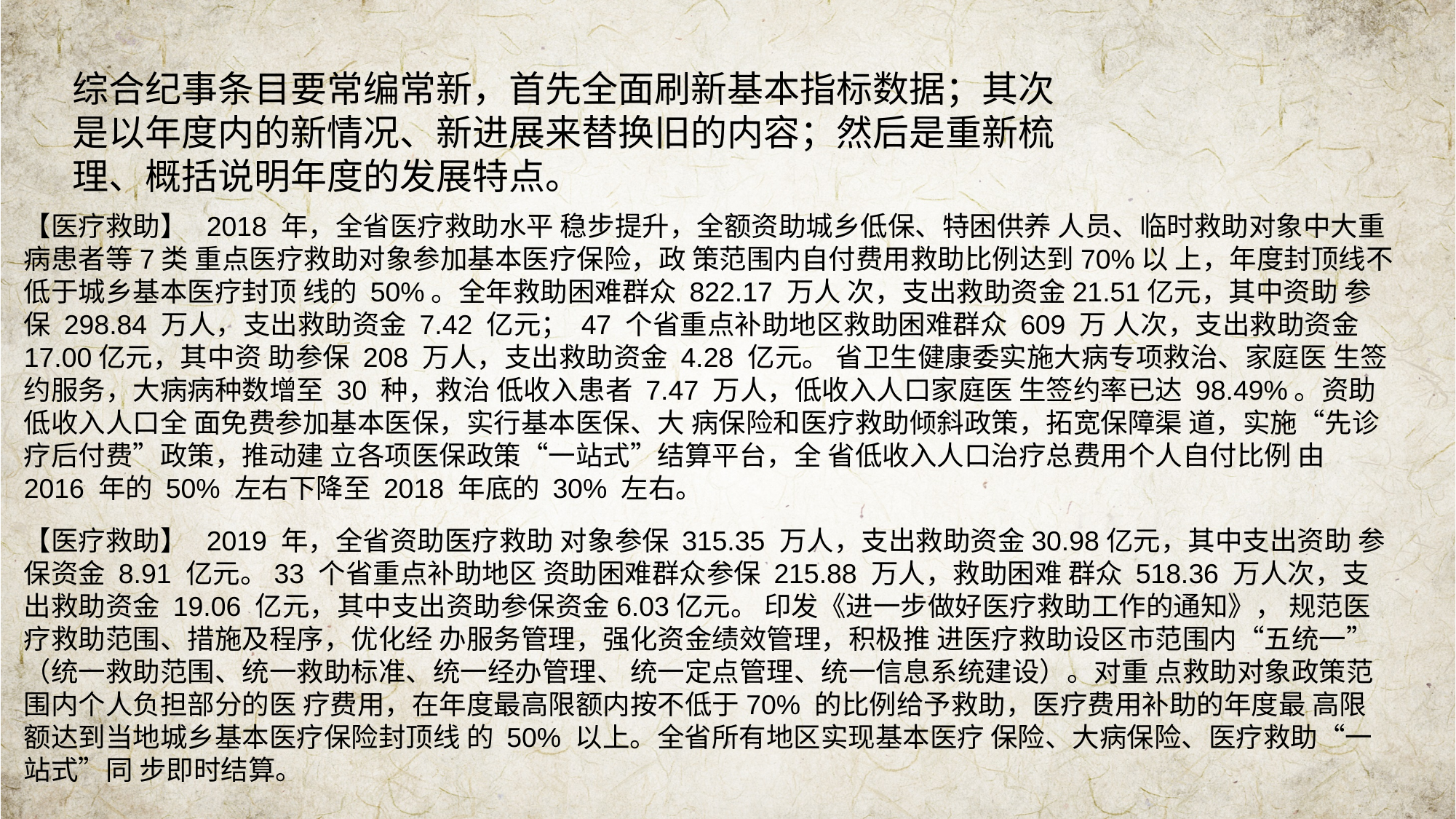

综合纪事条目要常编常新，首先全面刷新基本指标数据；其次是以年度内的新情况、新进展来替换旧的内容；然后是重新梳理、概括说明年度的发展特点。
【医疗救助】  2018 年，全省医疗救助水平 稳步提升，全额资助城乡低保、特困供养 人员、临时救助对象中大重病患者等7类 重点医疗救助对象参加基本医疗保险，政 策范围内自付费用救助比例达到70%以 上，年度封顶线不低于城乡基本医疗封顶 线的 50%。全年救助困难群众 822.17 万人 次，支出救助资金21.51亿元，其中资助 参保 298.84 万人，支出救助资金 7.42 亿元； 47 个省重点补助地区救助困难群众 609 万 人次，支出救助资金17.00亿元，其中资 助参保 208 万人，支出救助资金 4.28 亿元。 省卫生健康委实施大病专项救治、家庭医 生签约服务，大病病种数增至 30 种，救治 低收入患者 7.47 万人，低收入人口家庭医 生签约率已达 98.49%。资助低收入人口全 面免费参加基本医保，实行基本医保、大 病保险和医疗救助倾斜政策，拓宽保障渠 道，实施“先诊疗后付费”政策，推动建 立各项医保政策“一站式”结算平台，全 省低收入人口治疗总费用个人自付比例 由 2016 年的 50% 左右下降至 2018 年底的 30% 左右。
【医疗救助】  2019 年，全省资助医疗救助 对象参保 315.35 万人，支出救助资金30.98亿元，其中支出资助 参保资金 8.91 亿元。33 个省重点补助地区 资助困难群众参保 215.88 万人，救助困难 群众 518.36 万人次，支出救助资金 19.06 亿元，其中支出资助参保资金6.03亿元。 印发《进一步做好医疗救助工作的通知》， 规范医疗救助范围、措施及程序，优化经 办服务管理，强化资金绩效管理，积极推 进医疗救助设区市范围内“五统一”（统一救助范围、统一救助标准、统一经办管理、 统一定点管理、统一信息系统建设）。对重 点救助对象政策范围内个人负担部分的医 疗费用，在年度最高限额内按不低于70% 的比例给予救助，医疗费用补助的年度最 高限额达到当地城乡基本医疗保险封顶线 的 50% 以上。全省所有地区实现基本医疗 保险、大病保险、医疗救助“一站式”同 步即时结算。